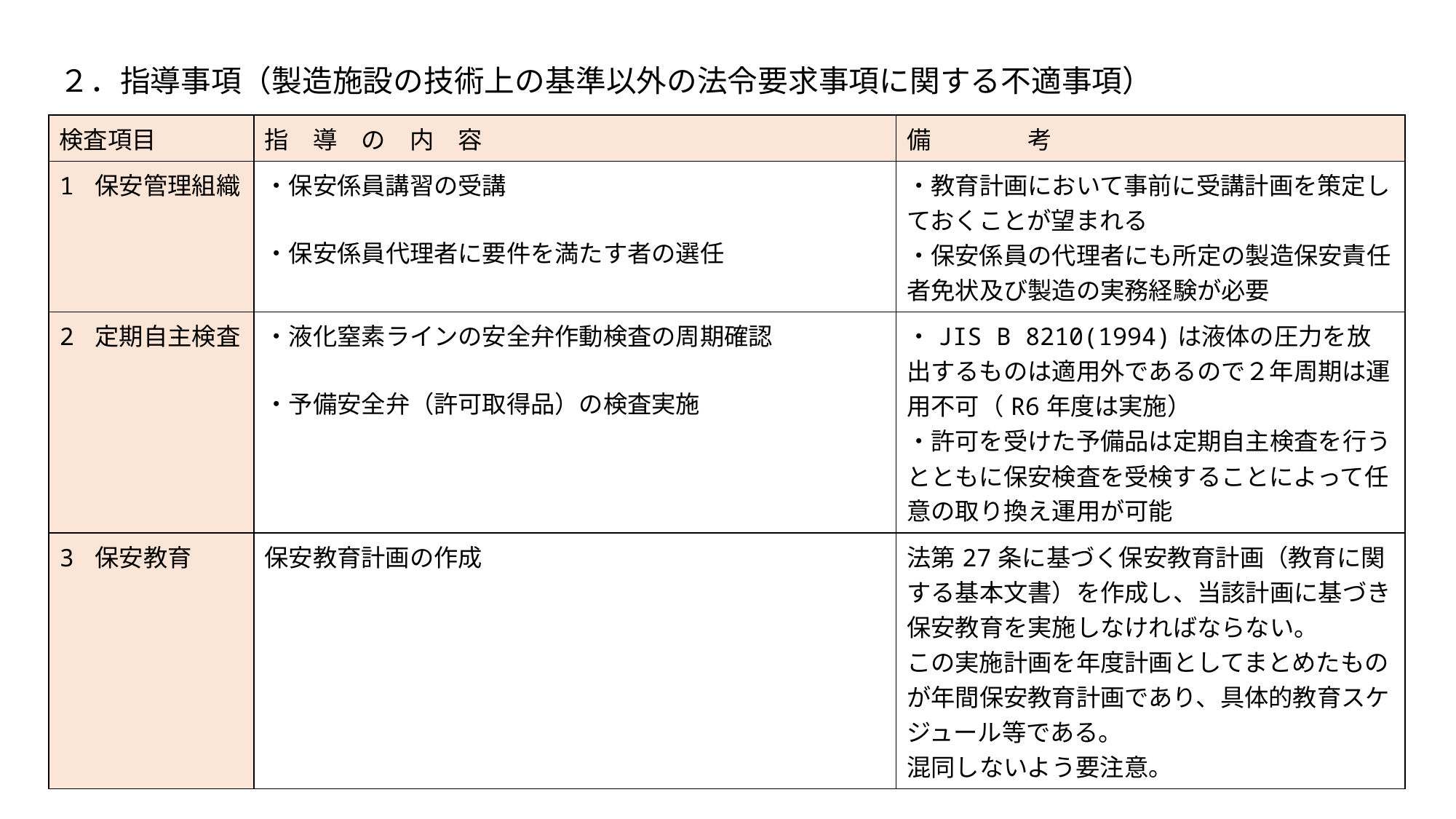

２．指導事項（製造施設の技術上の基準以外の法令要求事項に関する不適事項）
| 検査項目 | 指　導　の　内　容 | 備　　　　考 |
| --- | --- | --- |
| 1 保安管理組織 | ・保安係員講習の受講 ・保安係員代理者に要件を満たす者の選任 | ・教育計画において事前に受講計画を策定しておくことが望まれる ・保安係員の代理者にも所定の製造保安責任者免状及び製造の実務経験が必要 |
| 2 定期自主検査 | ・液化窒素ラインの安全弁作動検査の周期確認 ・予備安全弁（許可取得品）の検査実施 | ・JIS B 8210(1994)は液体の圧力を放出するものは適用外であるので２年周期は運用不可（R6年度は実施） ・許可を受けた予備品は定期自主検査を行うとともに保安検査を受検することによって任意の取り換え運用が可能 |
| 3 保安教育 | 保安教育計画の作成 | 法第27条に基づく保安教育計画（教育に関する基本文書）を作成し、当該計画に基づき保安教育を実施しなければならない。 この実施計画を年度計画としてまとめたものが年間保安教育計画であり、具体的教育スケジュール等である。 混同しないよう要注意。 |